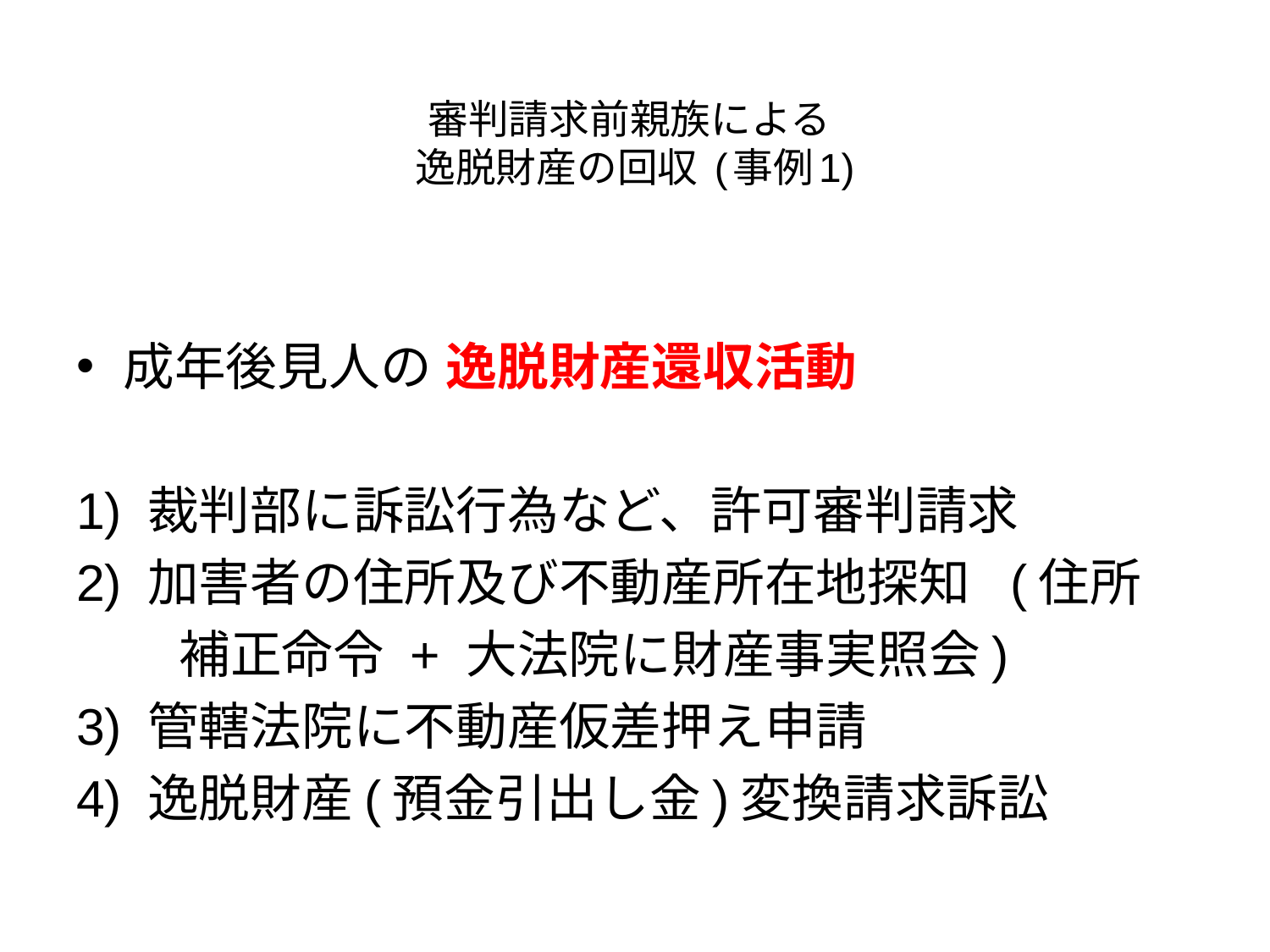

# 審判請求前親族による 逸脱財産の回収 (事例1)

成年後見人の 逸脱財産還収活動

1) 裁判部に訴訟行為など、許可審判請求
2) 加害者の住所及び不動産所在地探知  (住所
　　補正命令 + 大法院に財産事実照会)
3) 管轄法院に不動産仮差押え申請
4) 逸脱財産(預金引出し金)変換請求訴訟